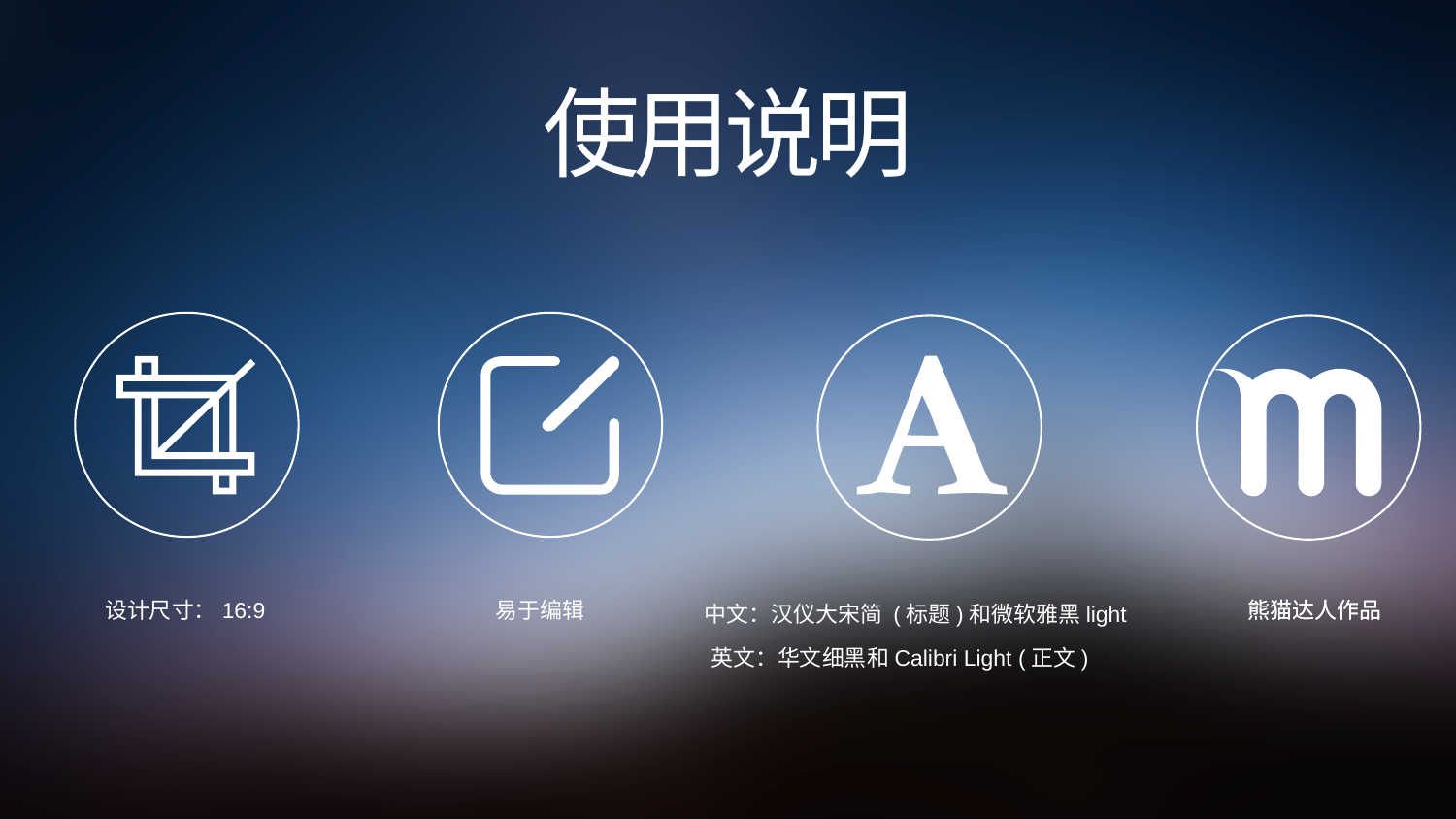

使用说明

设计尺寸：16:9
易于编辑
熊猫达人作品
熊猫达人作品
中文：汉仪大宋简 (标题)和微软雅黑light
英文：华文细黑和Calibri Light (正文)